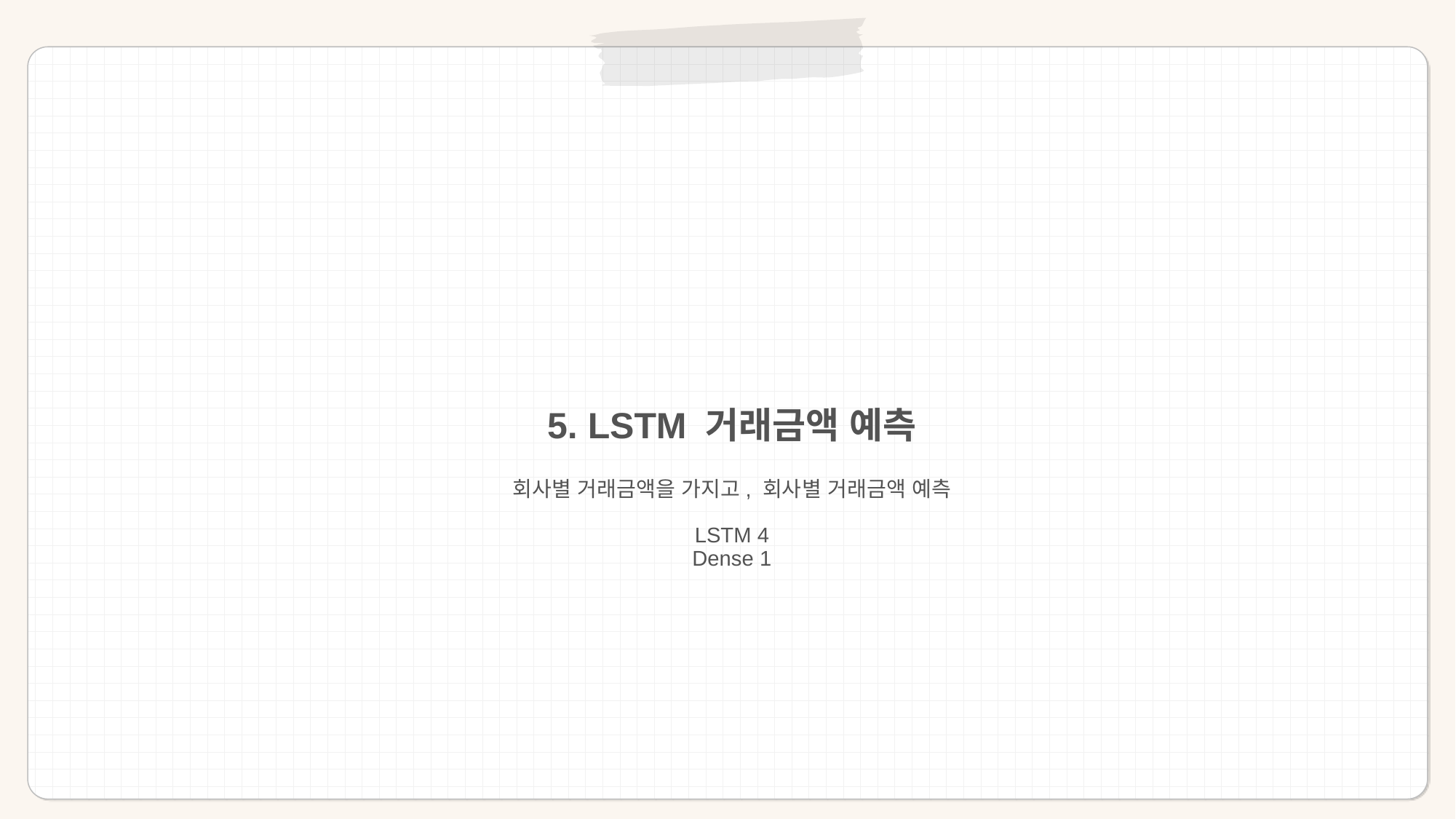

5. LSTM 거래금액 예측
회사별 거래금액을 가지고, 회사별 거래금액 예측

LSTM 4
Dense 1